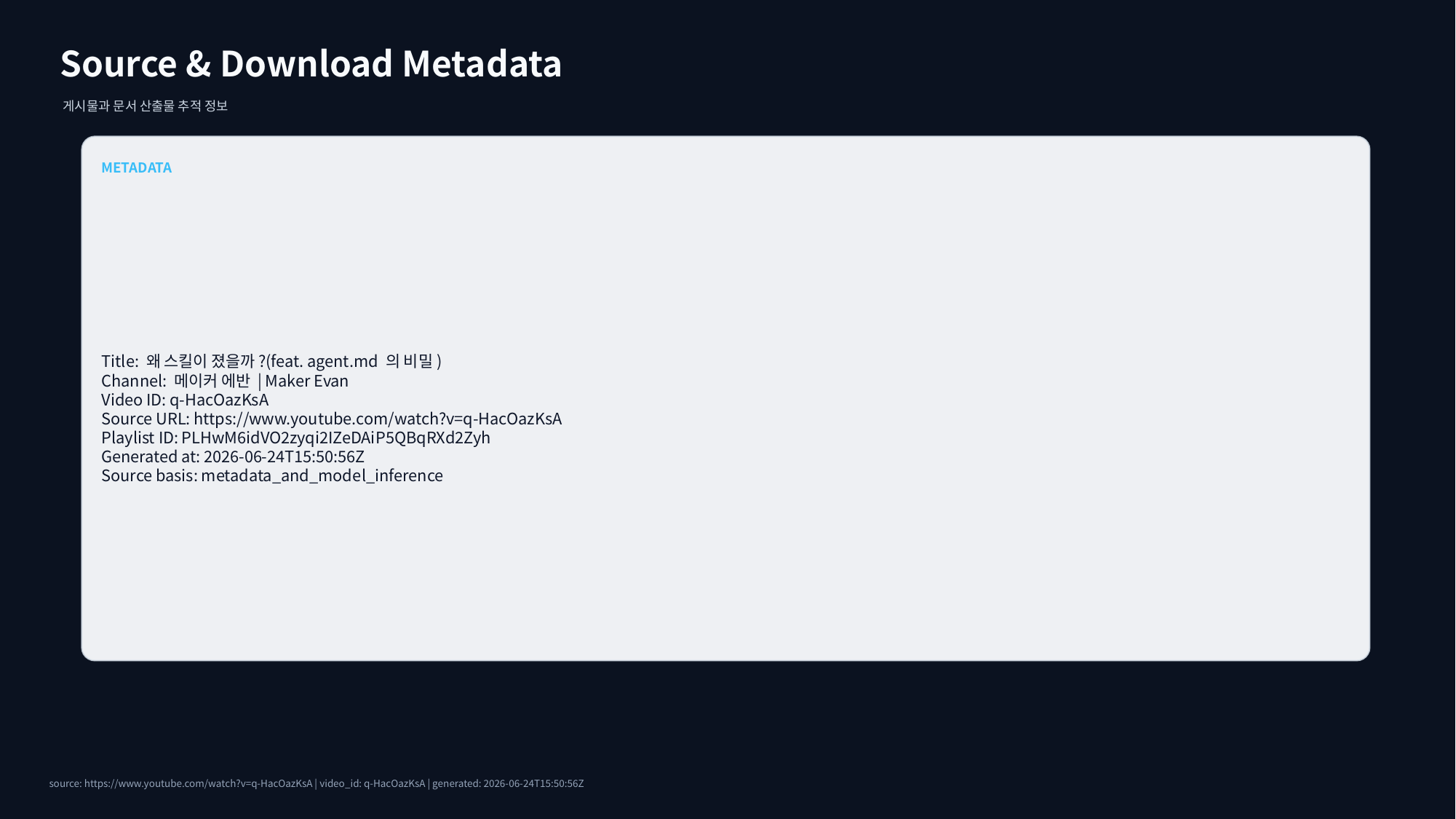

Source & Download Metadata
게시물과 문서 산출물 추적 정보

METADATA
Title: 왜 스킬이 졌을까?(feat. agent.md 의 비밀)
Channel: 메이커 에반 | Maker Evan
Video ID: q-HacOazKsA
Source URL: https://www.youtube.com/watch?v=q-HacOazKsA
Playlist ID: PLHwM6idVO2zyqi2IZeDAiP5QBqRXd2Zyh
Generated at: 2026-06-24T15:50:56Z
Source basis: metadata_and_model_inference
source: https://www.youtube.com/watch?v=q-HacOazKsA | video_id: q-HacOazKsA | generated: 2026-06-24T15:50:56Z